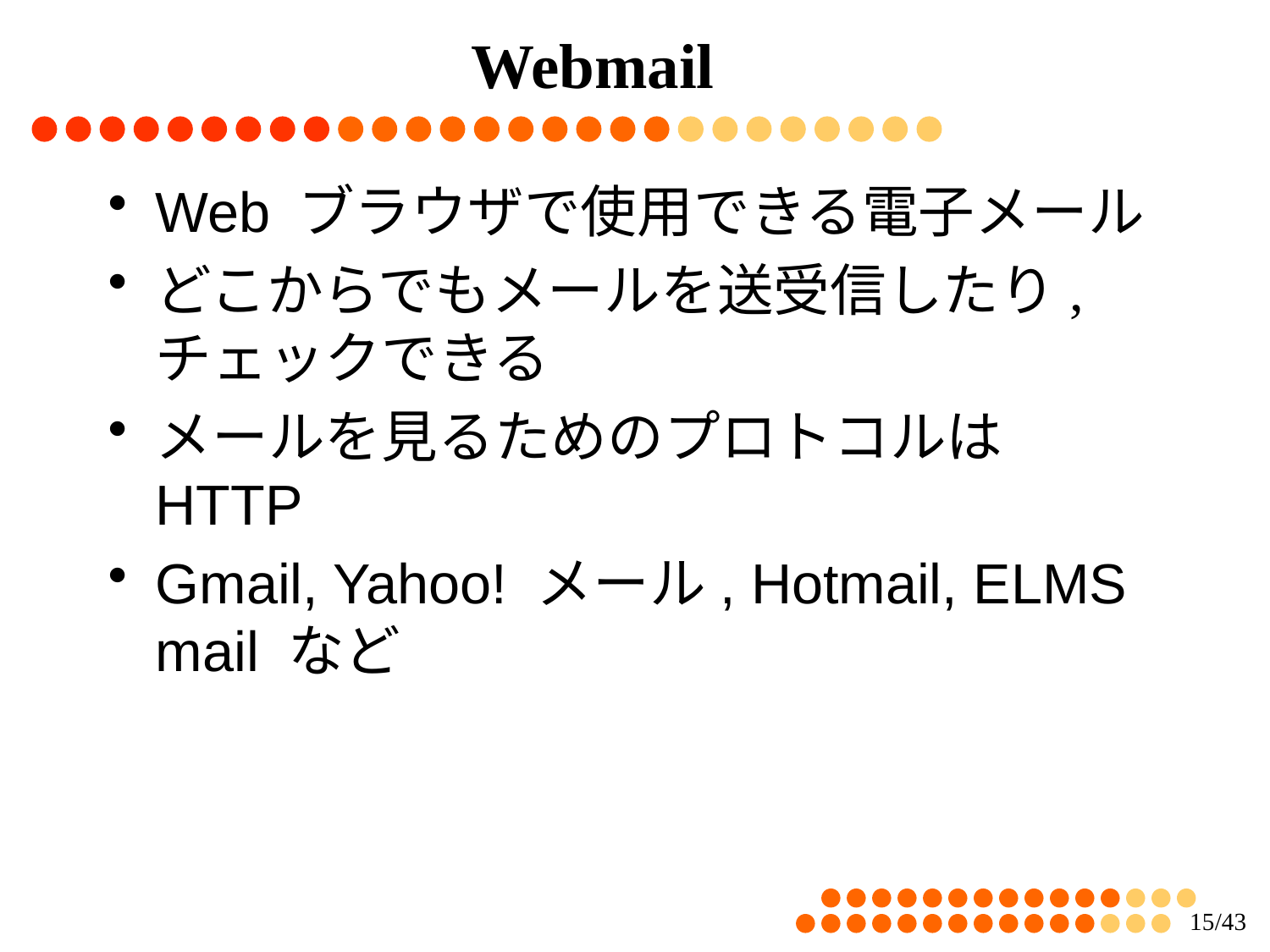

# Webmail
Web ブラウザで使用できる電子メール
どこからでもメールを送受信したり, チェックできる
メールを見るためのプロトコルは HTTP
Gmail, Yahoo! メール, Hotmail, ELMS mail など
15/43